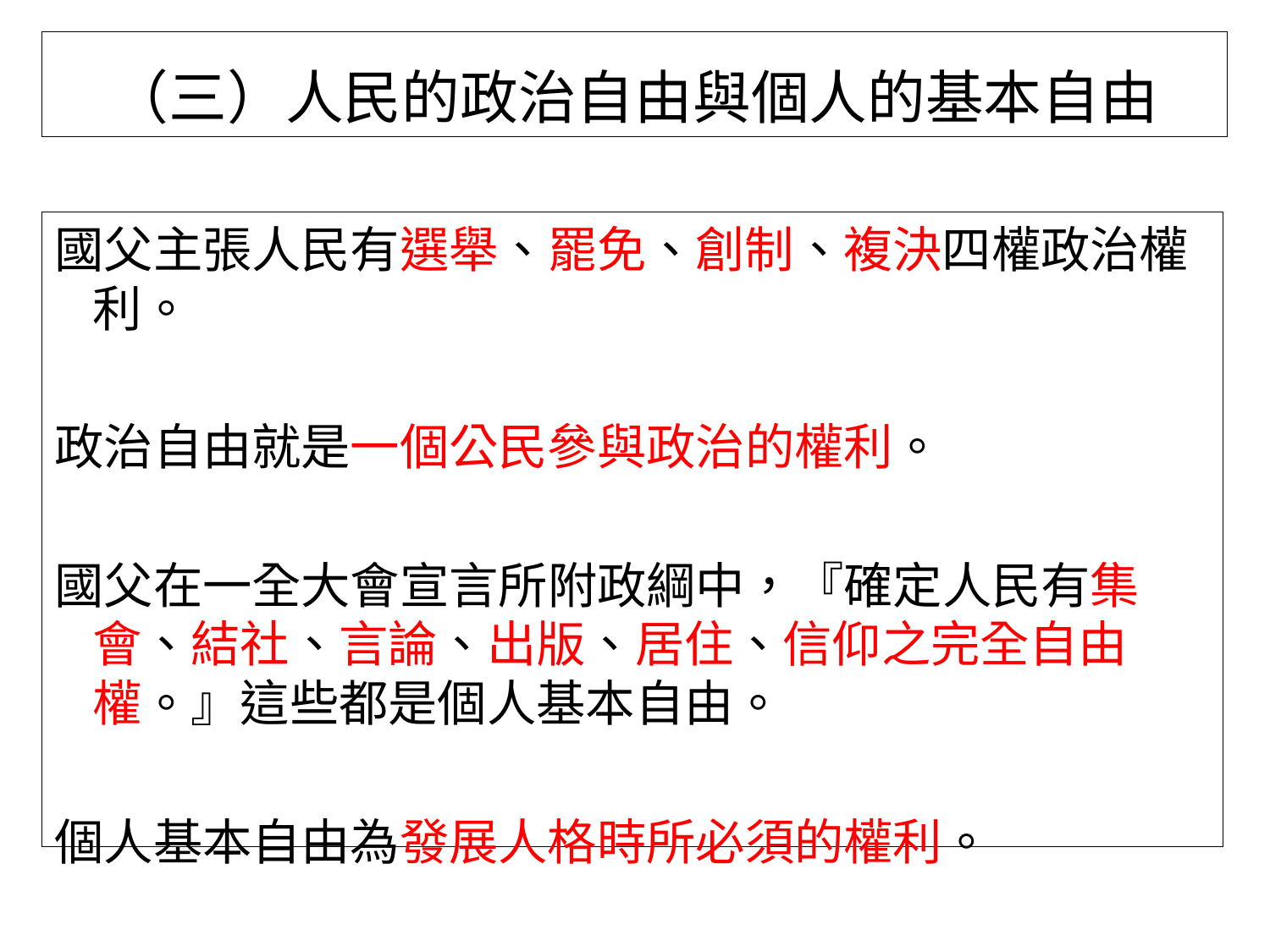

（三）人民的政治自由與個人的基本自由
國父主張人民有選舉、罷免、創制、複決四權政治權利。

政治自由就是一個公民參與政治的權利。

國父在一全大會宣言所附政綱中，『確定人民有集會、結社、言論、出版、居住、信仰之完全自由權。』這些都是個人基本自由。

個人基本自由為發展人格時所必須的權利。